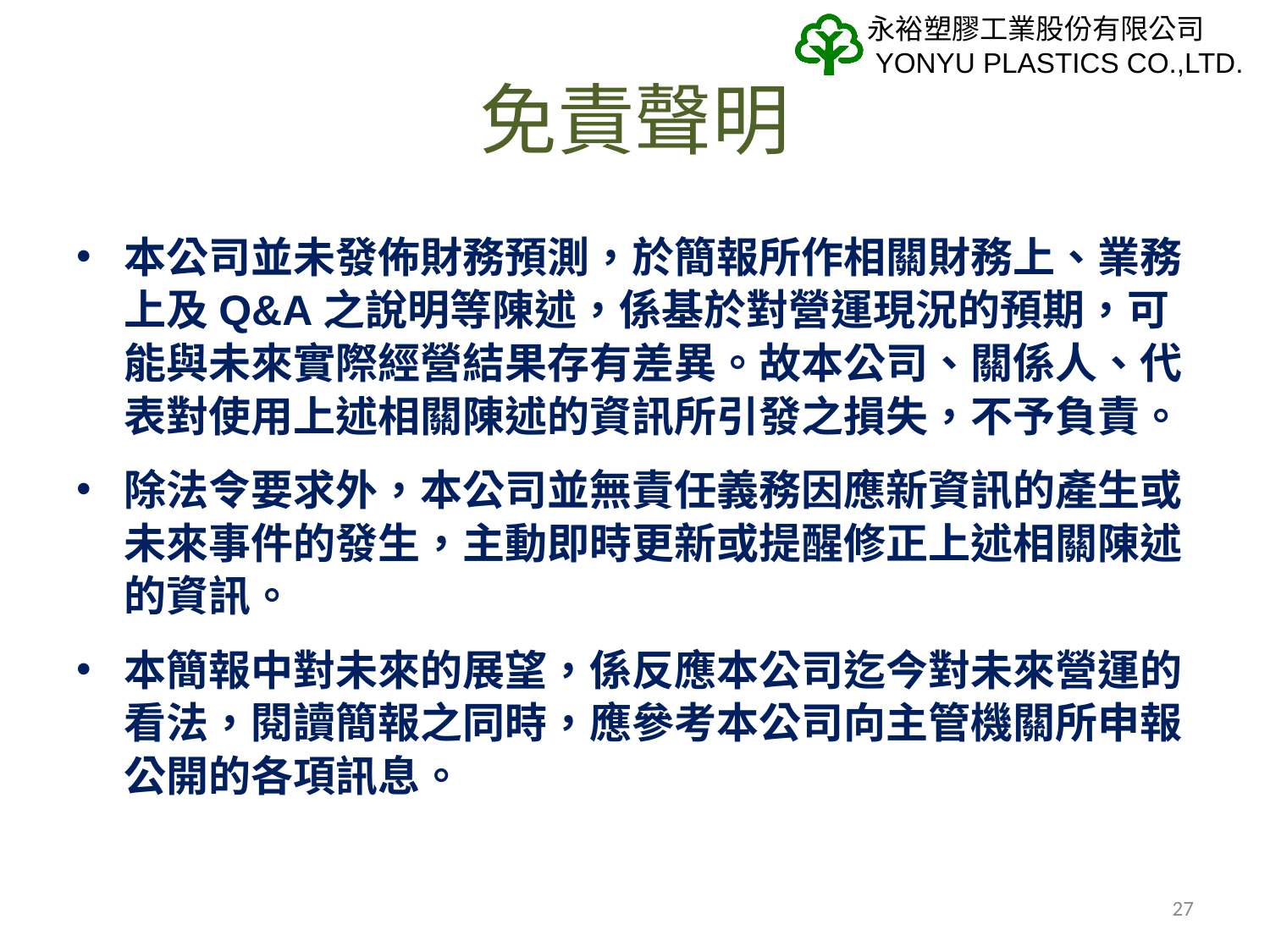

# 免責聲明
本公司並未發佈財務預測，於簡報所作相關財務上、業務上及Q&A之說明等陳述，係基於對營運現況的預期，可能與未來實際經營結果存有差異。故本公司、關係人、代表對使用上述相關陳述的資訊所引發之損失，不予負責。
除法令要求外，本公司並無責任義務因應新資訊的產生或未來事件的發生，主動即時更新或提醒修正上述相關陳述的資訊。
本簡報中對未來的展望，係反應本公司迄今對未來營運的看法，閱讀簡報之同時，應參考本公司向主管機關所申報公開的各項訊息。
27